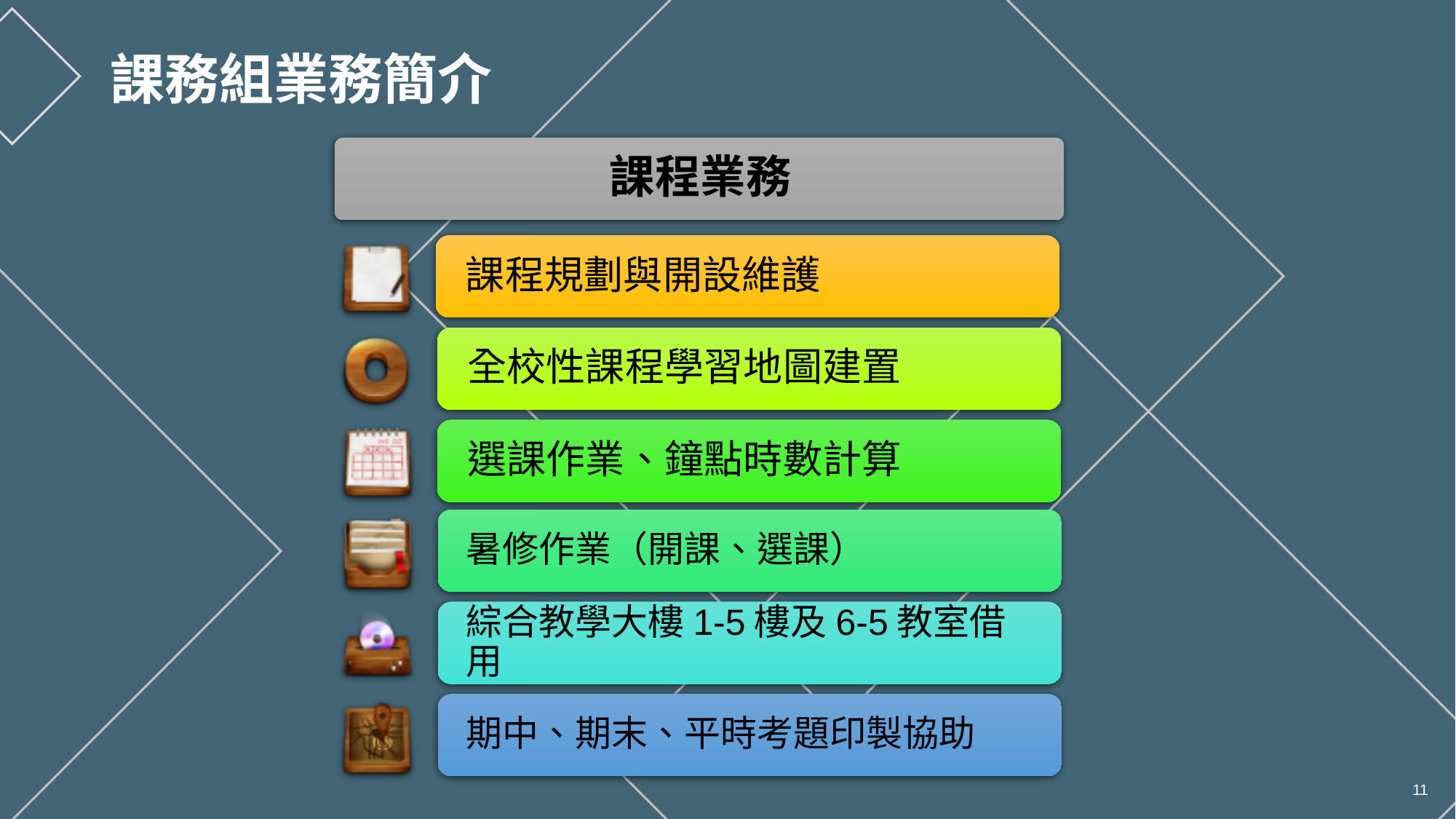

課務組業務簡介
課程業務
課程規劃與開設維護
全校性課程學習地圖建置
選課作業、鐘點時數計算
暑修作業（開課、選課）
綜合教學大樓1-5樓及6-5教室借用
期中、期末、平時考題印製協助
11